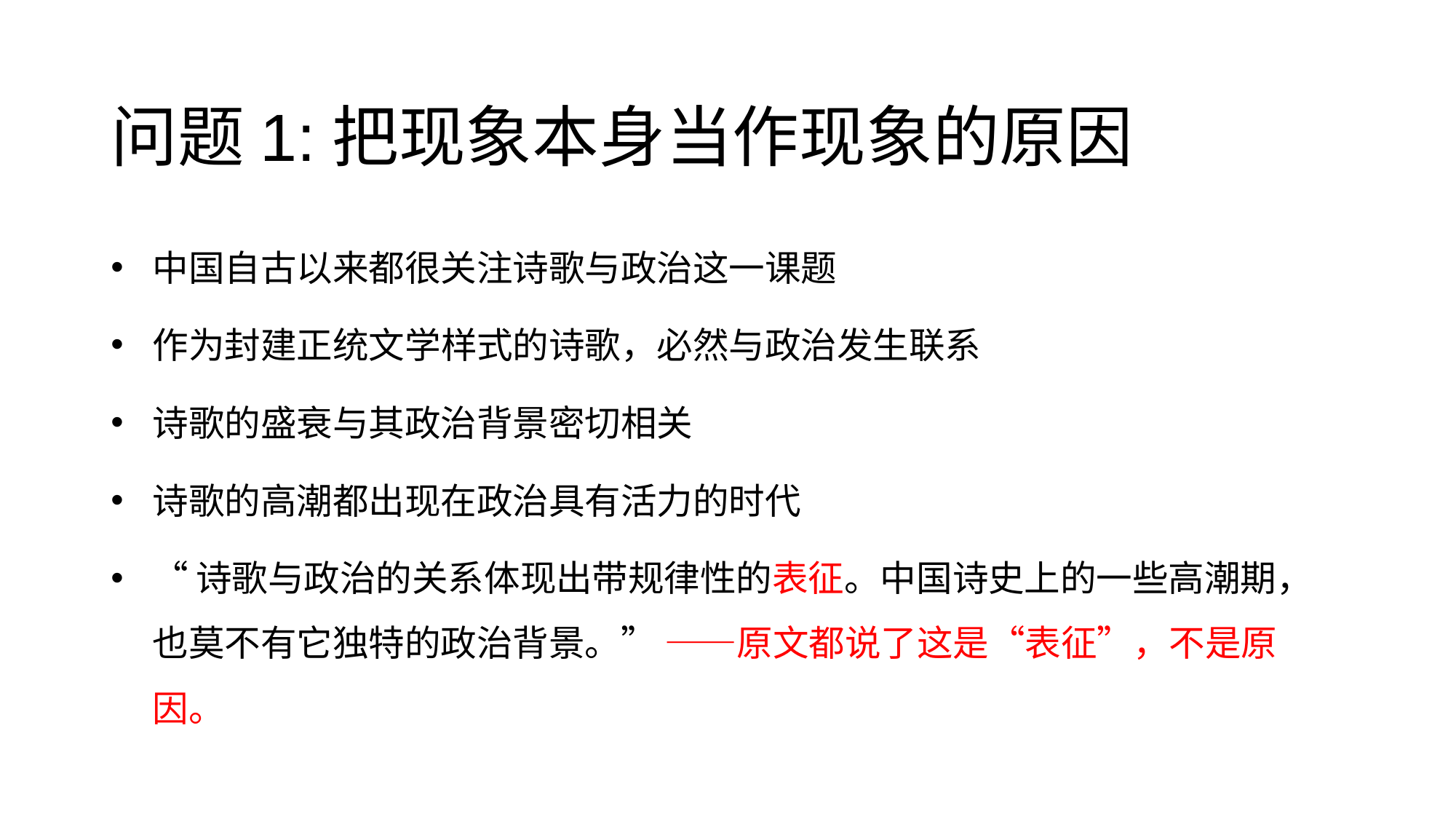

# 问题1:把现象本身当作现象的原因
中国自古以来都很关注诗歌与政治这一课题
作为封建正统文学样式的诗歌，必然与政治发生联系
诗歌的盛衰与其政治背景密切相关
诗歌的高潮都出现在政治具有活力的时代
“诗歌与政治的关系体现出带规律性的表征。中国诗史上的一些高潮期，也莫不有它独特的政治背景。” ——原文都说了这是“表征”，不是原因。